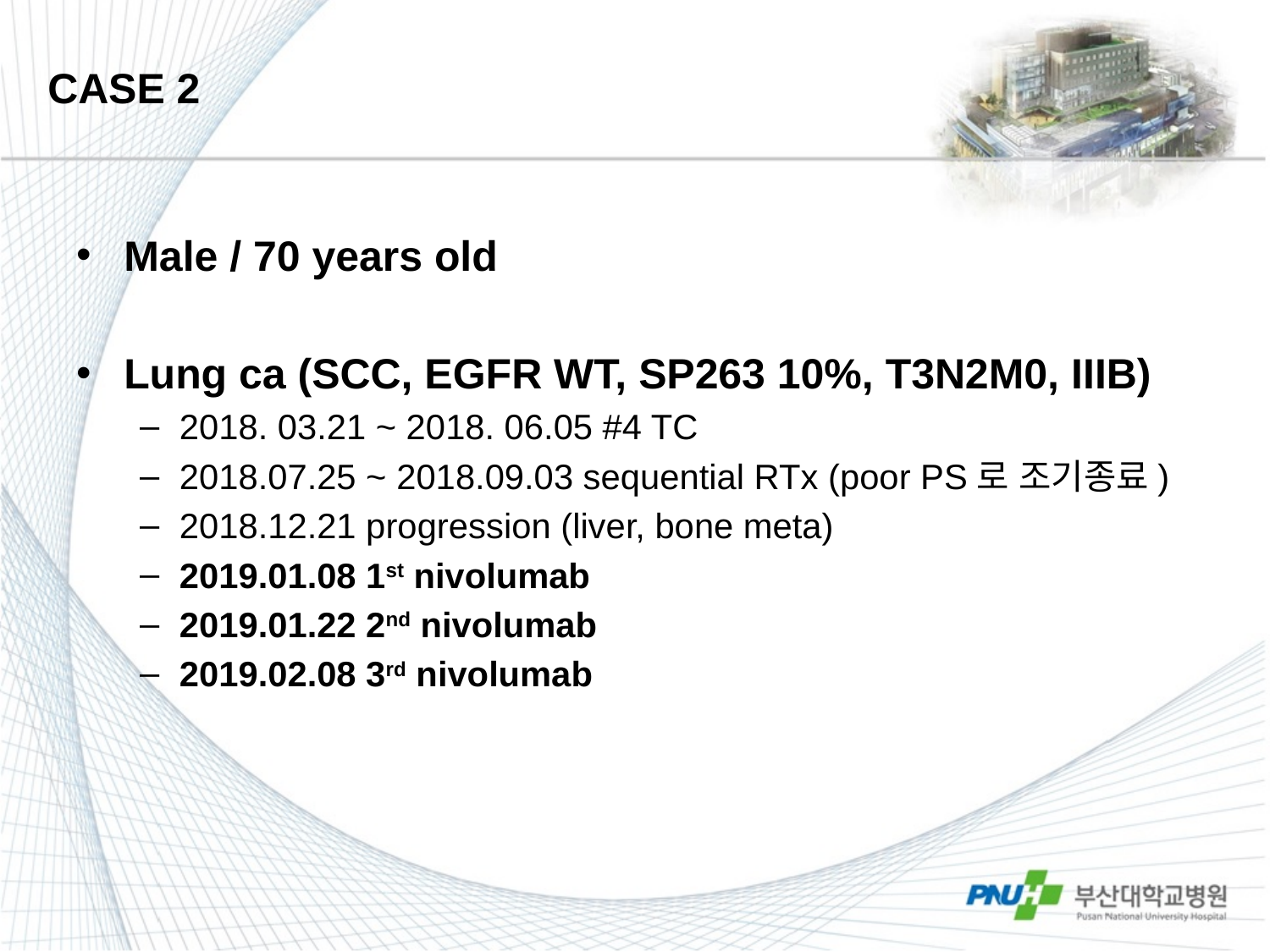

# CASE 2
Male / 70 years old

Lung ca (SCC, EGFR WT, SP263 10%, T3N2M0, IIIB)
2018. 03.21 ~ 2018. 06.05 #4 TC
2018.07.25 ~ 2018.09.03 sequential RTx (poor PS로 조기종료)
2018.12.21 progression (liver, bone meta)
2019.01.08 1st nivolumab
2019.01.22 2nd nivolumab
2019.02.08 3rd nivolumab